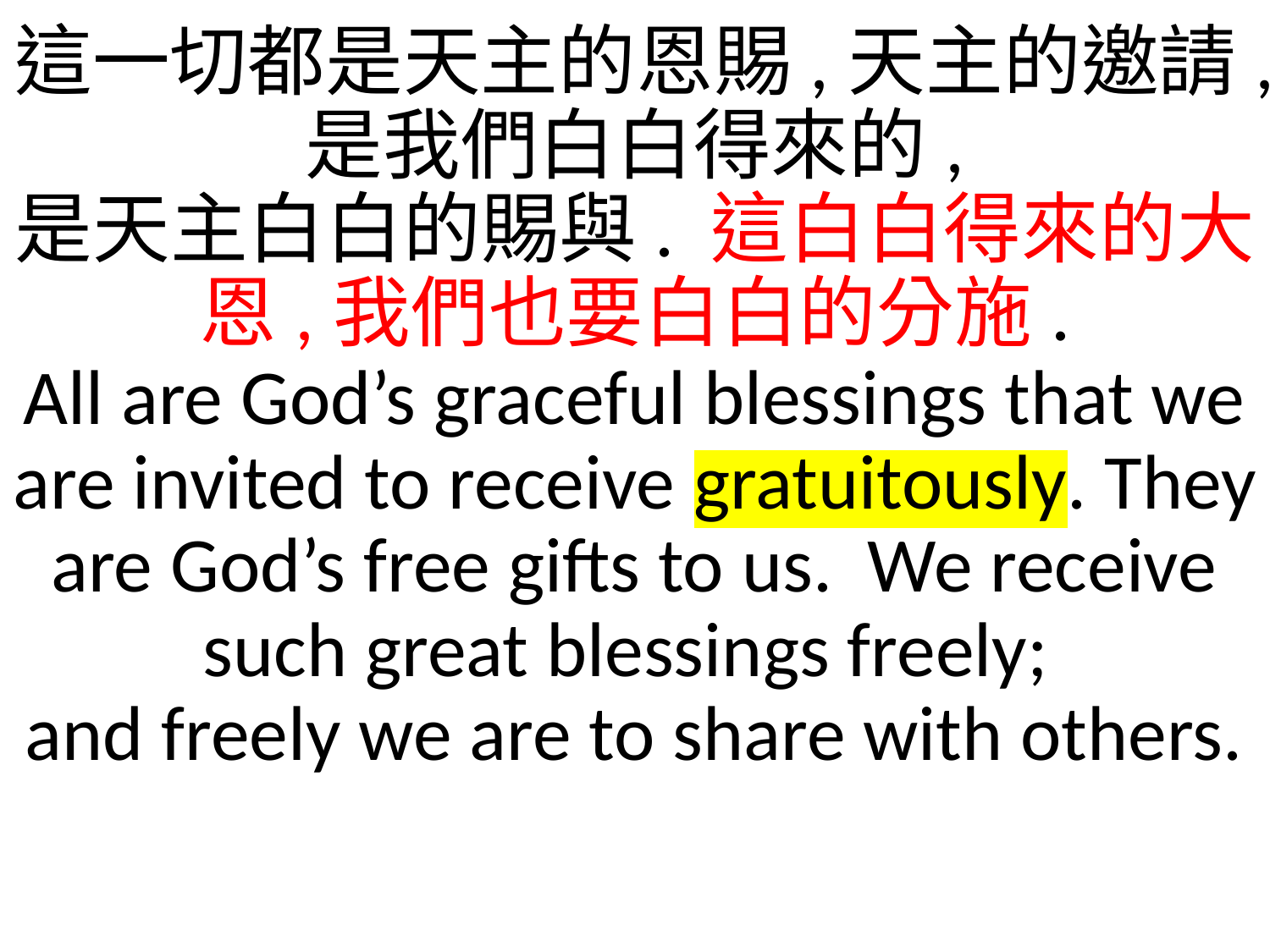

這一切都是天主的恩賜,天主的邀請,是我們白白得來的,
是天主白白的賜與. 這白白得來的大恩,我們也要白白的分施.
All are God’s graceful blessings that we are invited to receive gratuitously. They are God’s free gifts to us.  We receive such great blessings freely;
and freely we are to share with others.